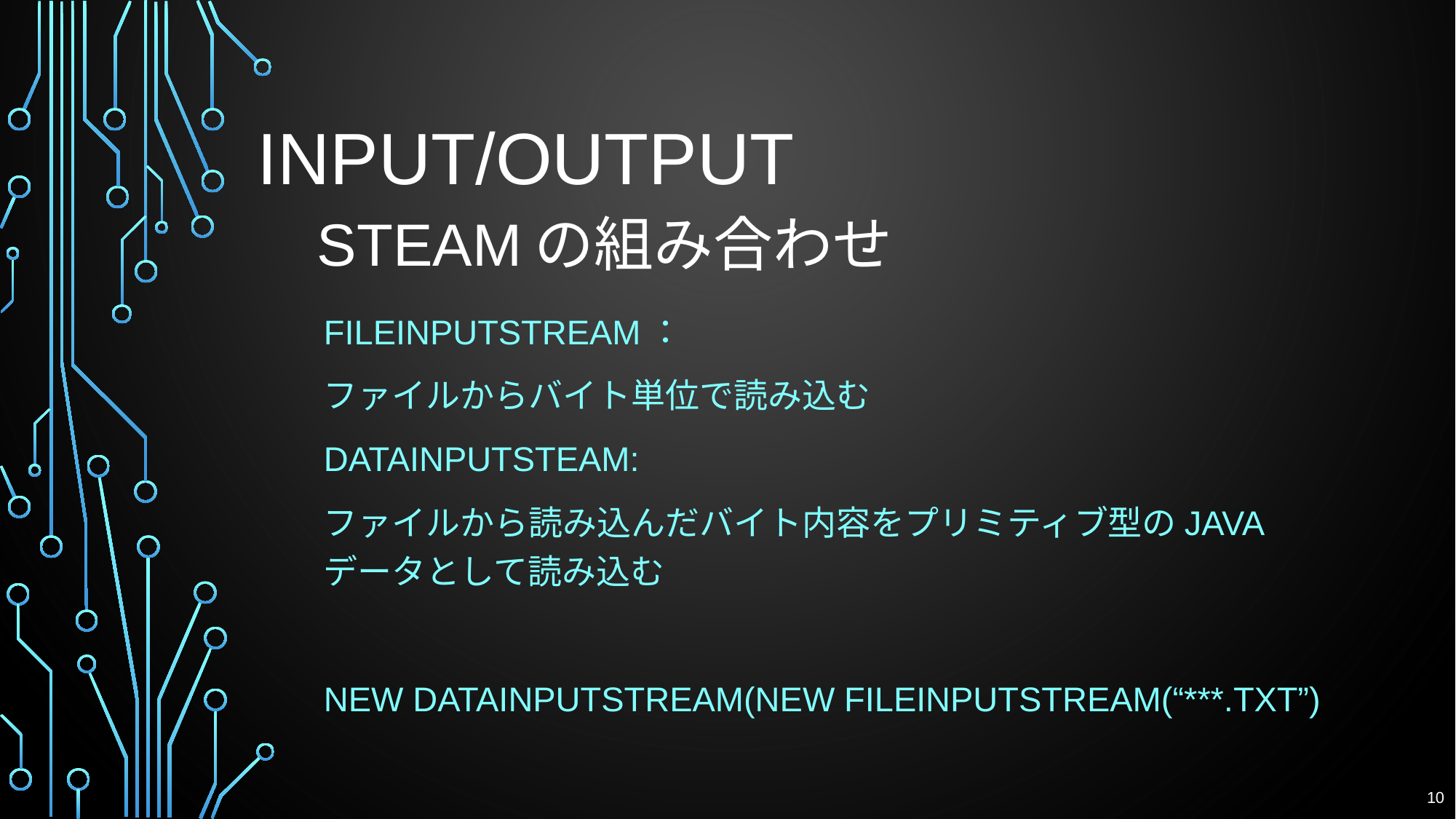

# INPUT/OUTPUT
STEAMの組み合わせ
FILEINPUTSTREAM：
ファイルからバイト単位で読み込む
DataINPUTSTEAM:
ファイルから読み込んだバイト内容をプリミティブ型のJavaデータとして読み込む

New Datainputstream(new fileinputstream(“***.txt”)
10